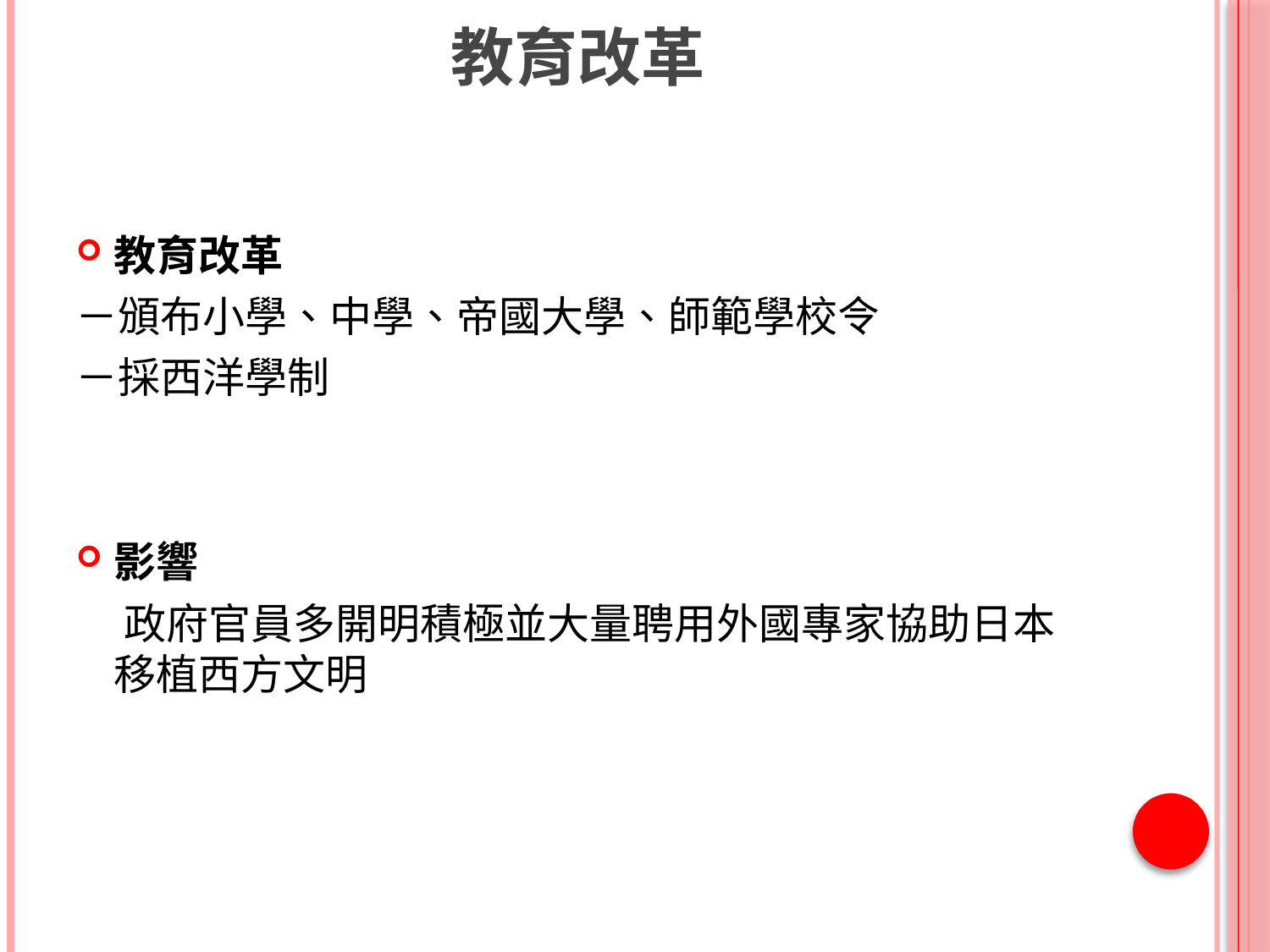

# 教育改革
教育改革
－頒布小學、中學、帝國大學、師範學校令
－採西洋學制

影響
    政府官員多開明積極並大量聘用外國專家協助日本移植西方文明